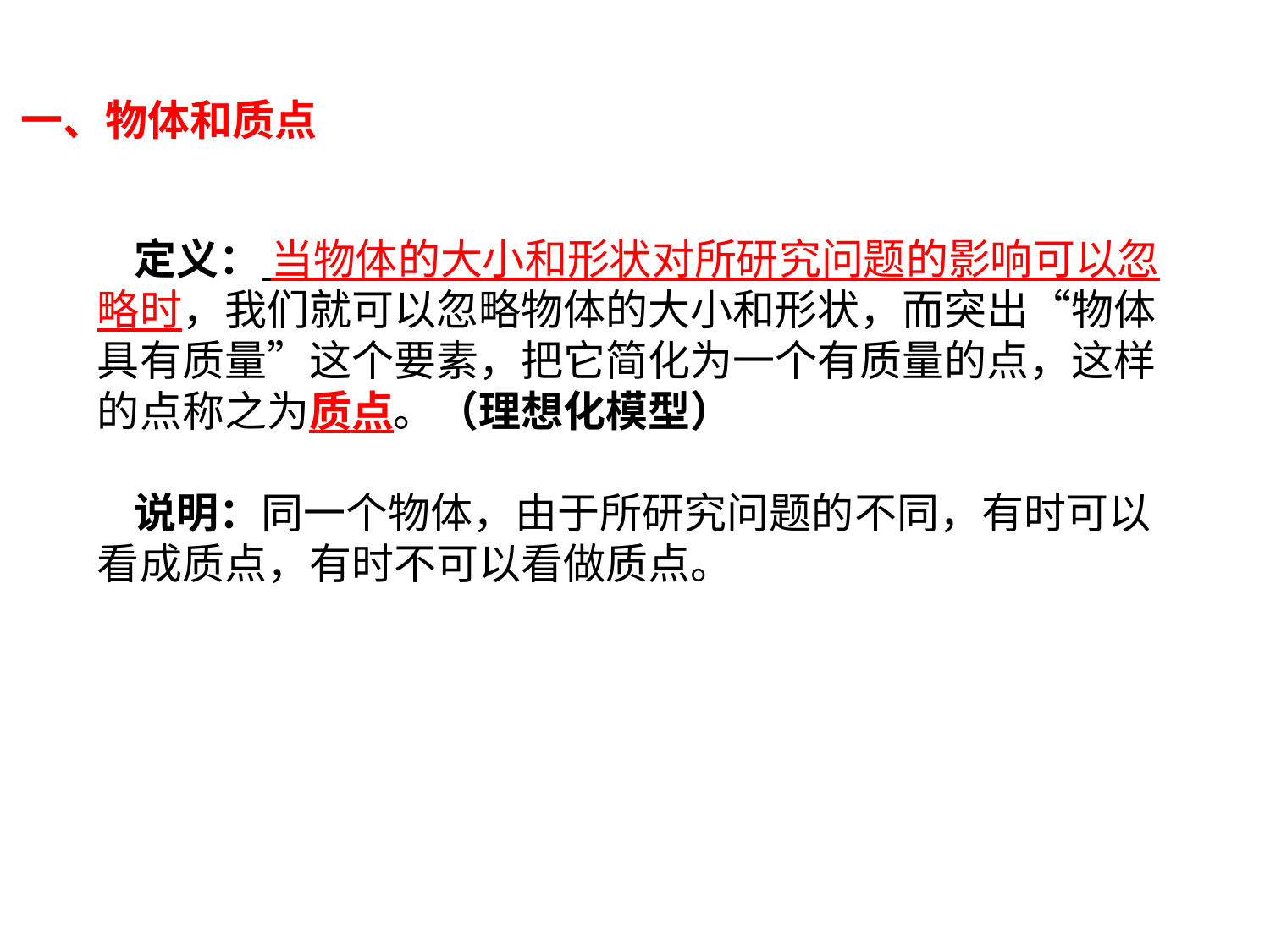

一、物体和质点
定义： 当物体的大小和形状对所研究问题的影响可以忽略时，我们就可以忽略物体的大小和形状，而突出“物体具有质量”这个要素，把它简化为一个有质量的点，这样的点称之为质点。（理想化模型）

说明：同一个物体，由于所研究问题的不同，有时可以看成质点，有时不可以看做质点。